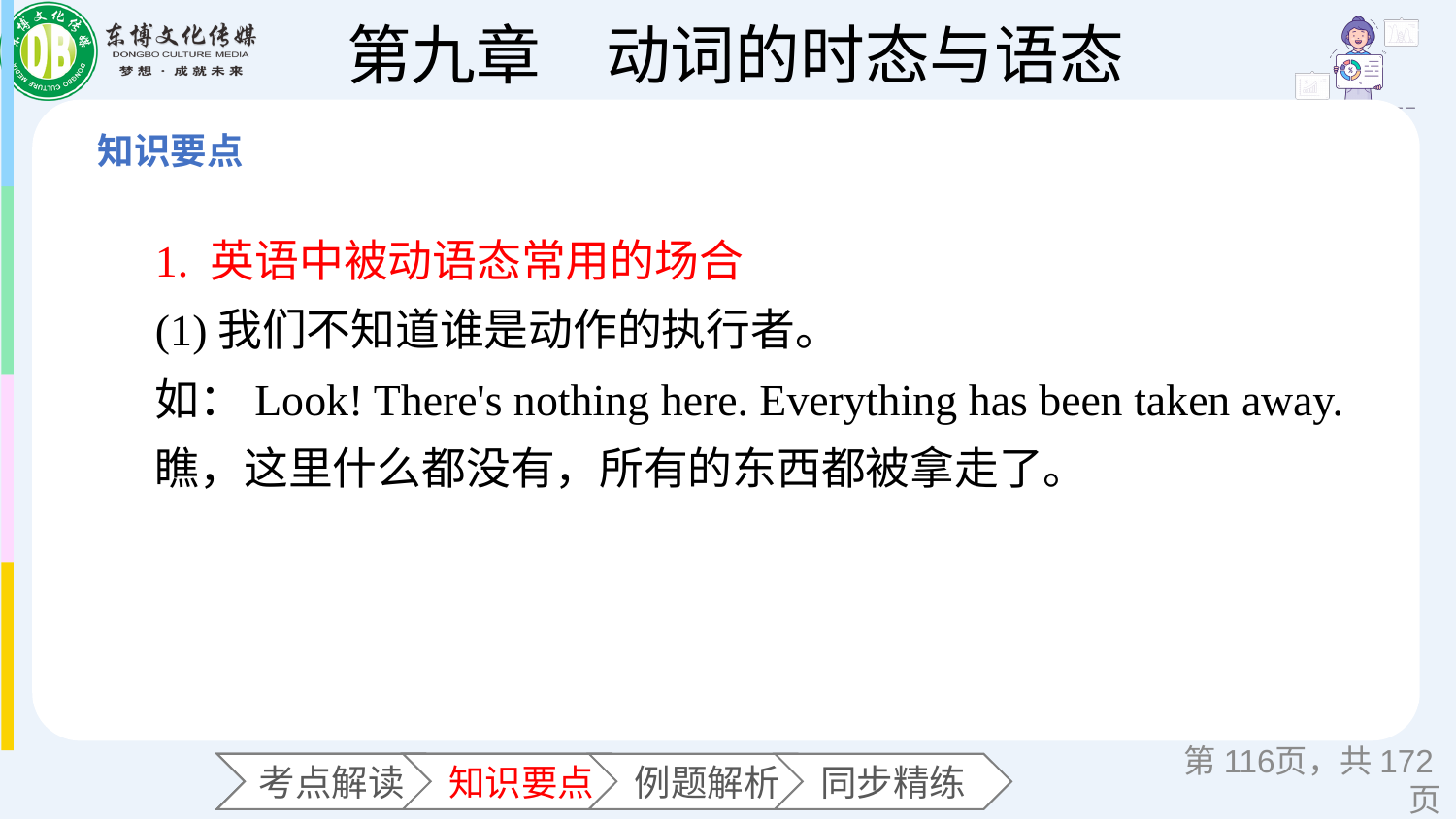

1. 英语中被动语态常用的场合
(1)我们不知道谁是动作的执行者。
如：Look! There's nothing here. Everything has been taken away.
瞧，这里什么都没有，所有的东西都被拿走了。

第116页，共172页